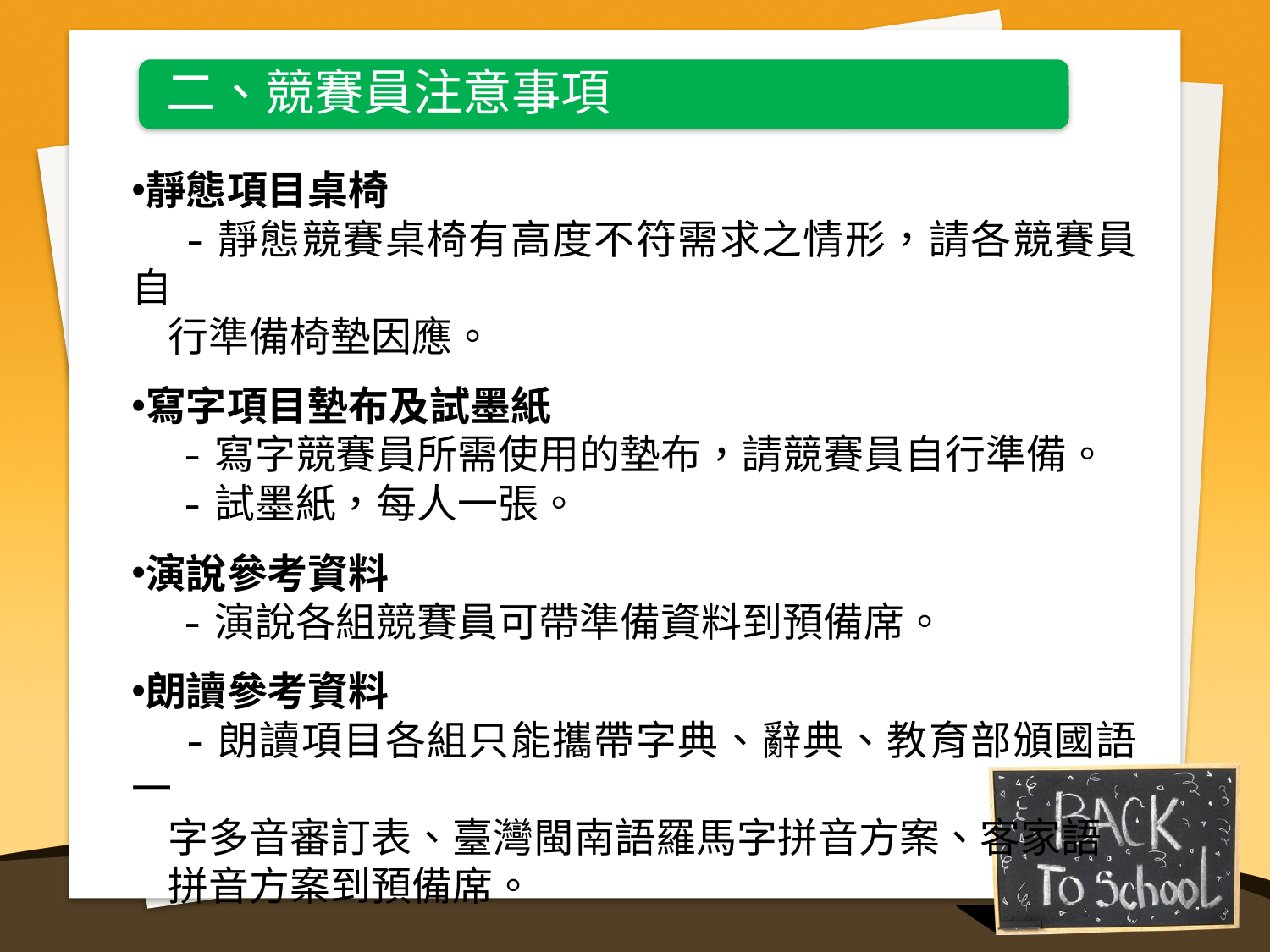

二、競賽員注意事項

靜態項目桌椅
  -靜態競賽桌椅有高度不符需求之情形，請各競賽員自
   行準備椅墊因應。

寫字項目墊布及試墨紙
  -寫字競賽員所需使用的墊布，請競賽員自行準備。
  -試墨紙，每人一張。

演說參考資料
  -演說各組競賽員可帶準備資料到預備席。

朗讀參考資料
  -朗讀項目各組只能攜帶字典、辭典、教育部頒國語一
   字多音審訂表、臺灣閩南語羅馬字拼音方案、客家語
   拼音方案到預備席。